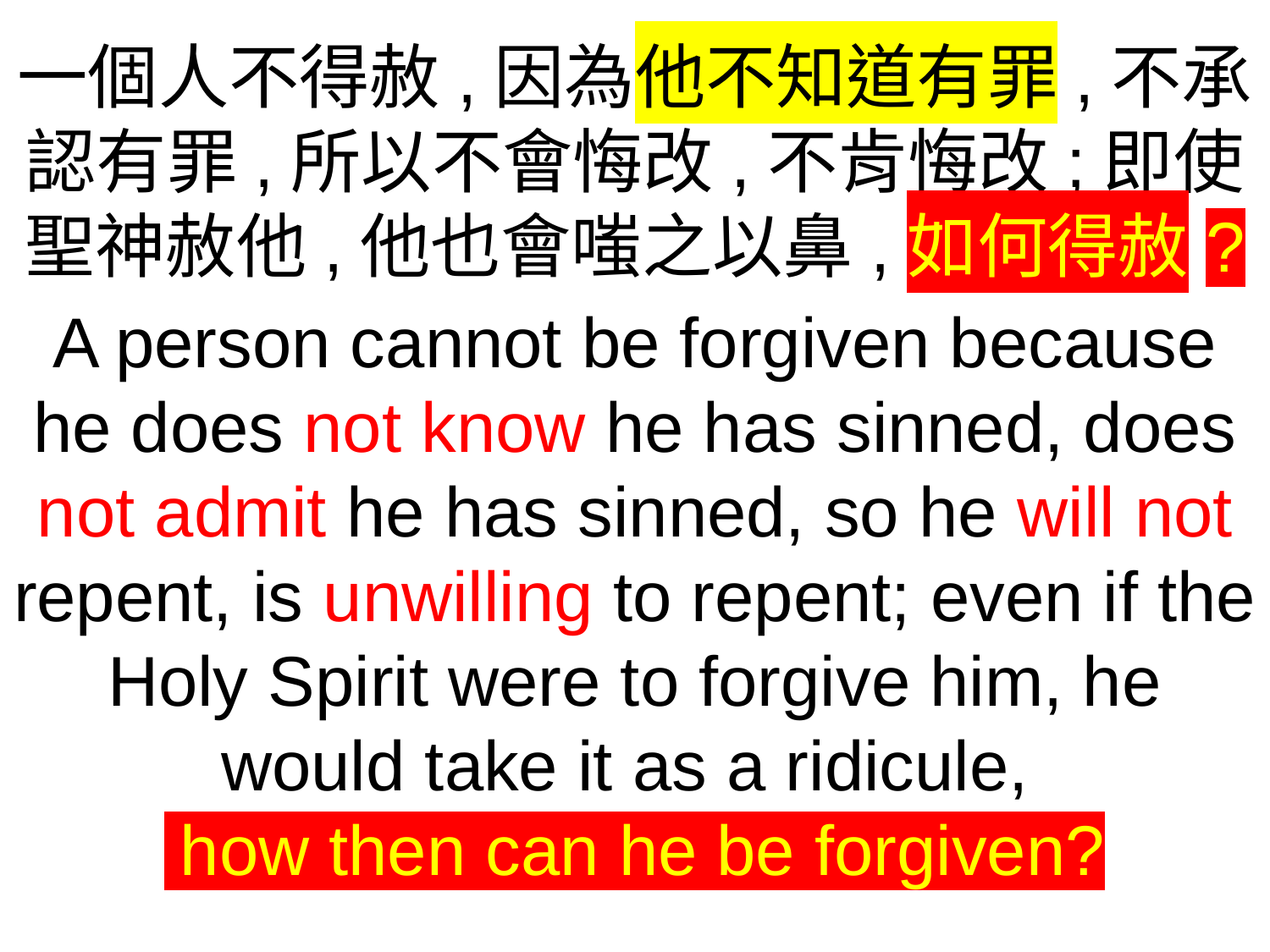

一個人不得赦,因為他不知道有罪,不承認有罪,所以不會悔改,不肯悔改;即使聖神赦他,他也會嗤之以鼻,如何得赦?
A person cannot be forgiven because he does not know he has sinned, does not admit he has sinned, so he will not repent, is unwilling to repent; even if the Holy Spirit were to forgive him, he would take it as a ridicule,
lhow then can he be forgiven?